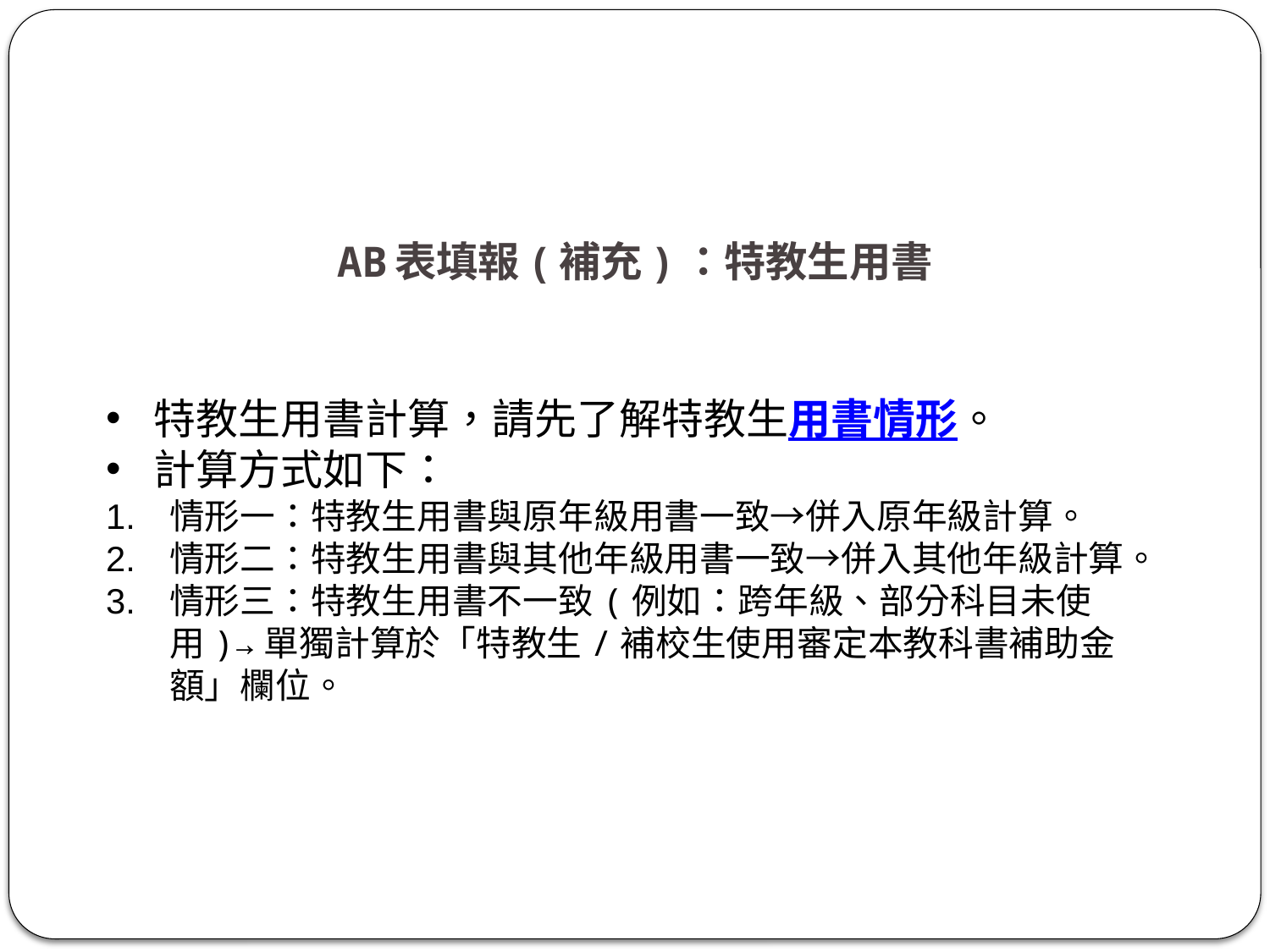

AB表填報(補充)：特教生用書
特教生用書計算，請先了解特教生用書情形。
計算方式如下：
情形一：特教生用書與原年級用書一致→併入原年級計算。
情形二：特教生用書與其他年級用書一致→併入其他年級計算。
情形三：特教生用書不一致(例如：跨年級、部分科目未使用)→單獨計算於「特教生/補校生使用審定本教科書補助金額」欄位。